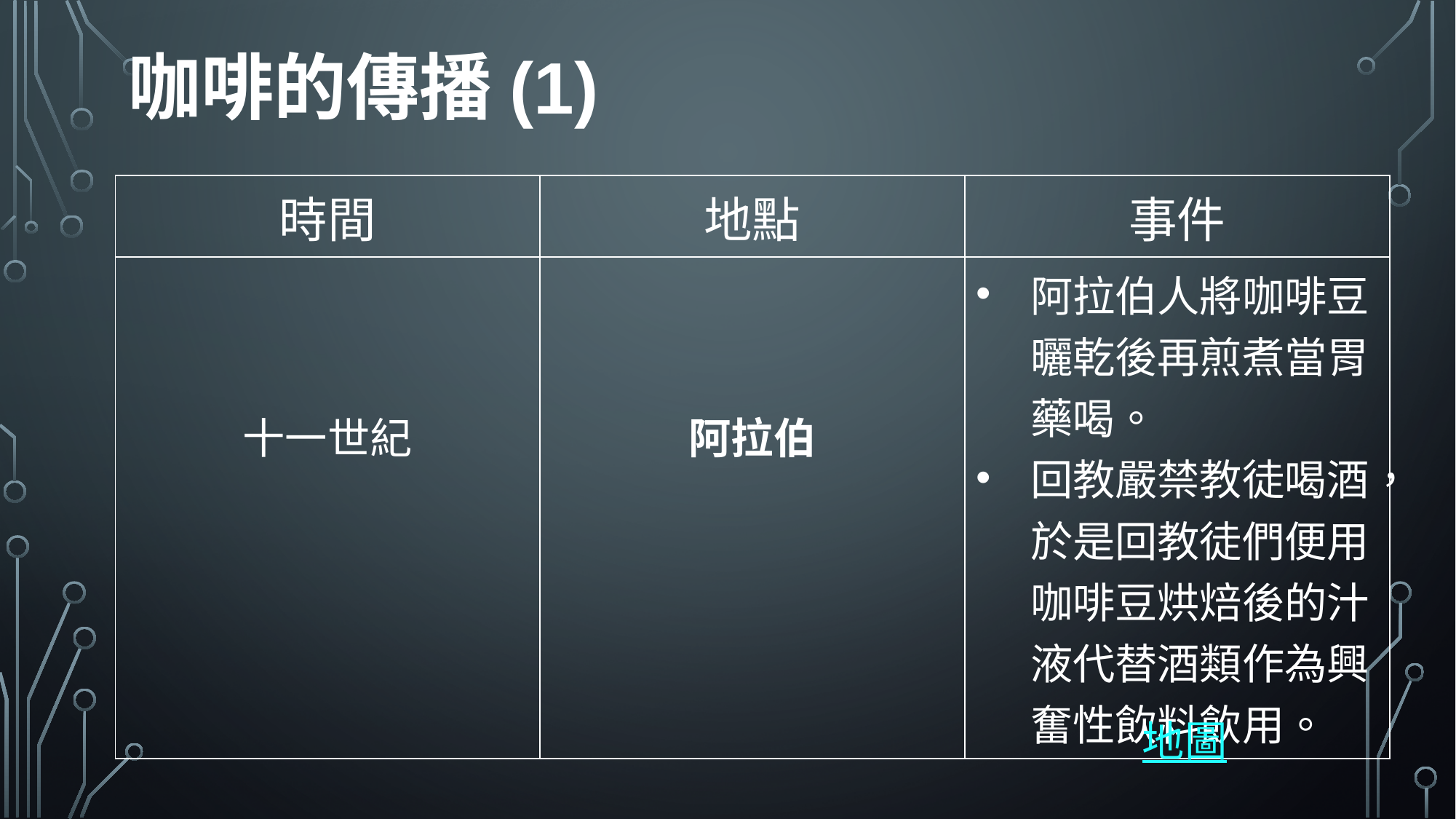

# 咖啡的傳播(1)
| 時間 | 地點 | 事件 |
| --- | --- | --- |
| 十一世紀 | 阿拉伯 | 阿拉伯人將咖啡豆曬乾後再煎煮當胃藥喝。 回教嚴禁教徒喝酒，於是回教徒們便用咖啡豆烘焙後的汁液代替酒類作為興奮性飲料飲用。 |
地圖